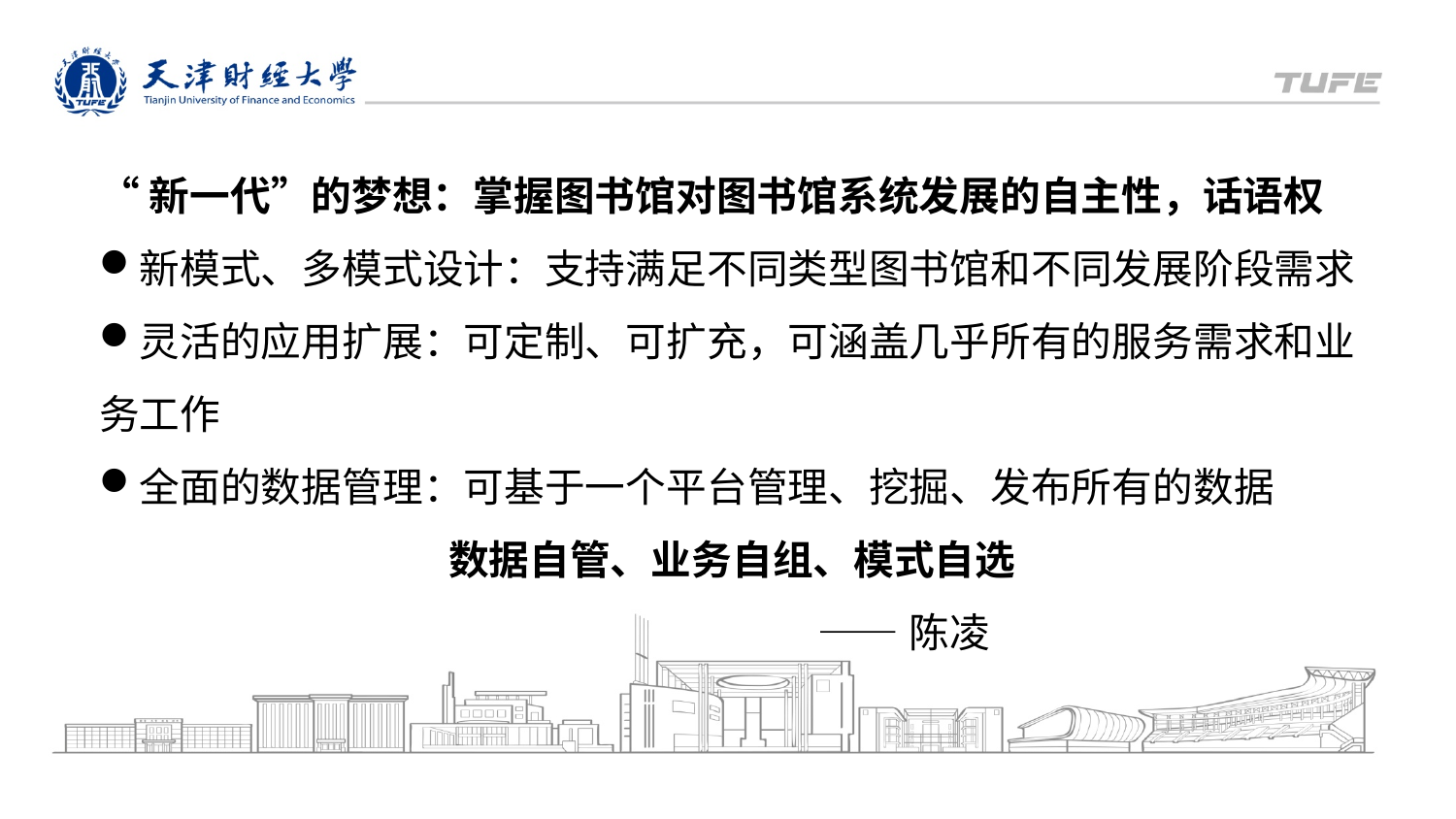

“新一代”的梦想：掌握图书馆对图书馆系统发展的自主性，话语权
新模式、多模式设计：支持满足不同类型图书馆和不同发展阶段需求
灵活的应用扩展：可定制、可扩充，可涵盖几乎所有的服务需求和业务工作
全面的数据管理：可基于一个平台管理、挖掘、发布所有的数据
数据自管、业务自组、模式自选
                                                                              ——陈凌
XXXX年X月X日